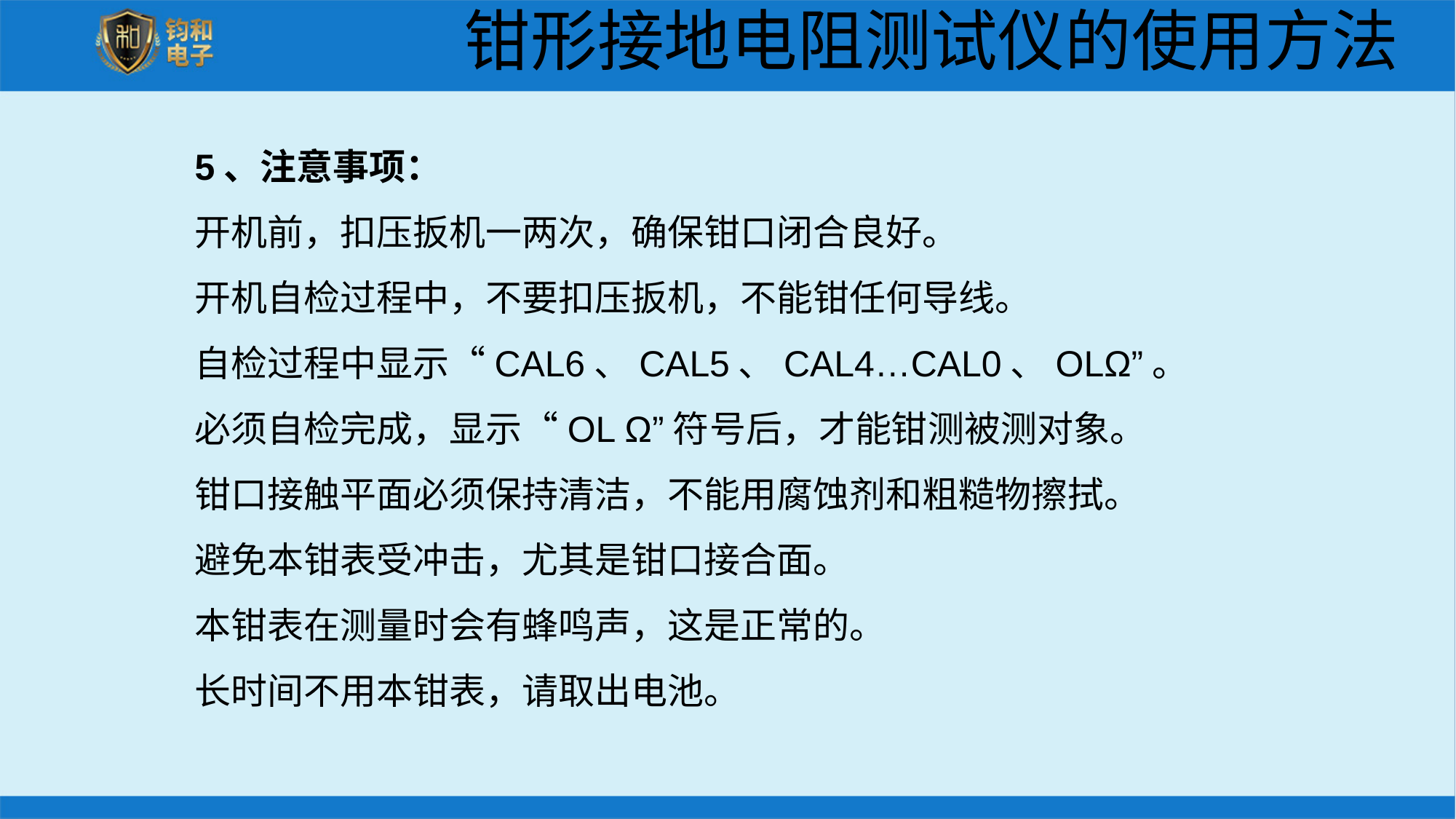

# 钳形接地电阻测试仪的使用方法
5、注意事项：
开机前，扣压扳机一两次，确保钳口闭合良好。
开机自检过程中，不要扣压扳机，不能钳任何导线。
自检过程中显示“CAL6、CAL5、CAL4…CAL0、OLΩ”。
必须自检完成，显示“OL Ω”符号后，才能钳测被测对象。
钳口接触平面必须保持清洁，不能用腐蚀剂和粗糙物擦拭。
避免本钳表受冲击，尤其是钳口接合面。
本钳表在测量时会有蜂鸣声，这是正常的。
长时间不用本钳表，请取出电池。